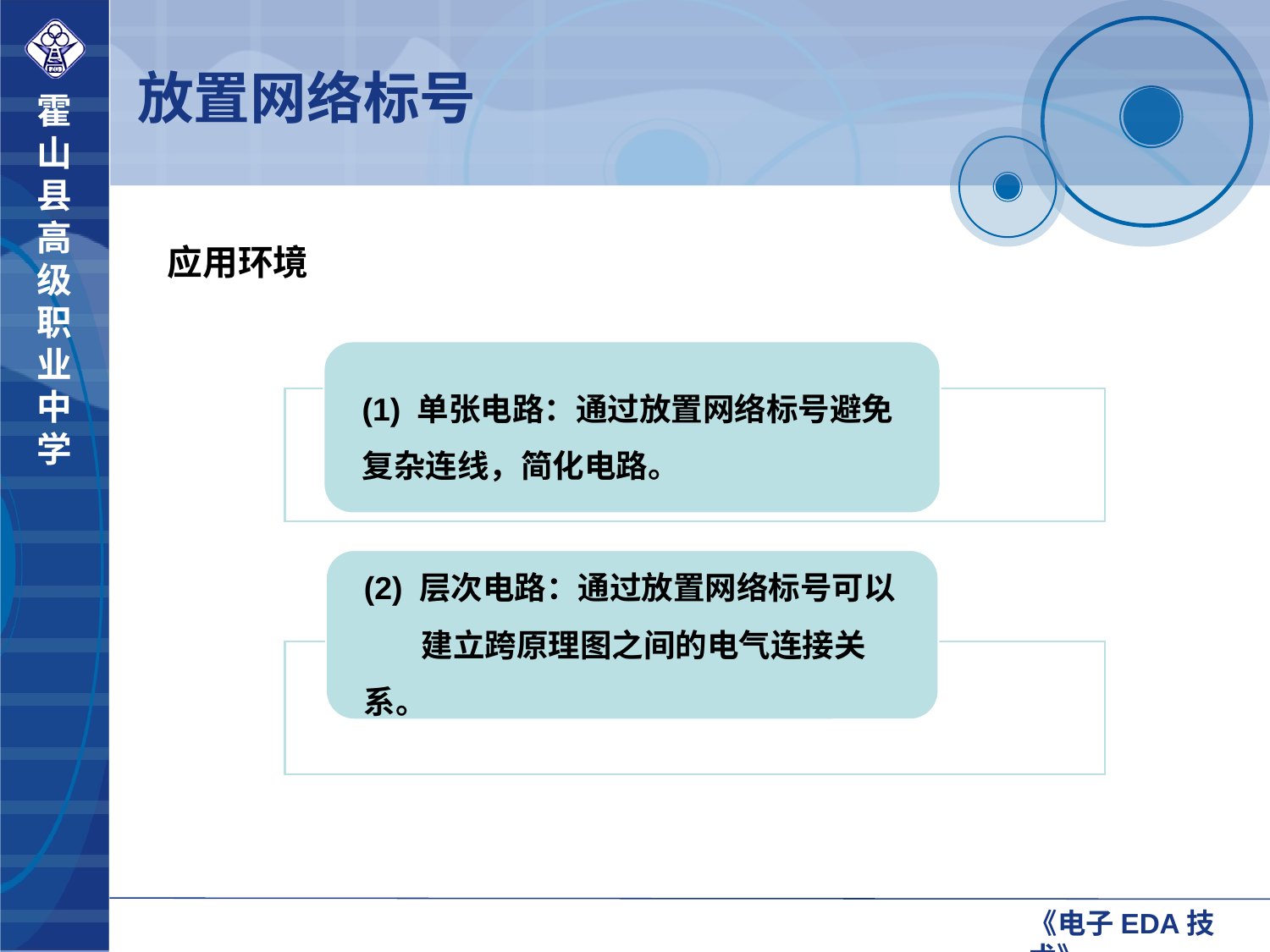

# 放置网络标号
应用环境
(1) 单张电路：通过放置网络标号避免复杂连线，简化电路。
(2) 层次电路：通过放置网络标号可以          建立跨原理图之间的电气连接关系。